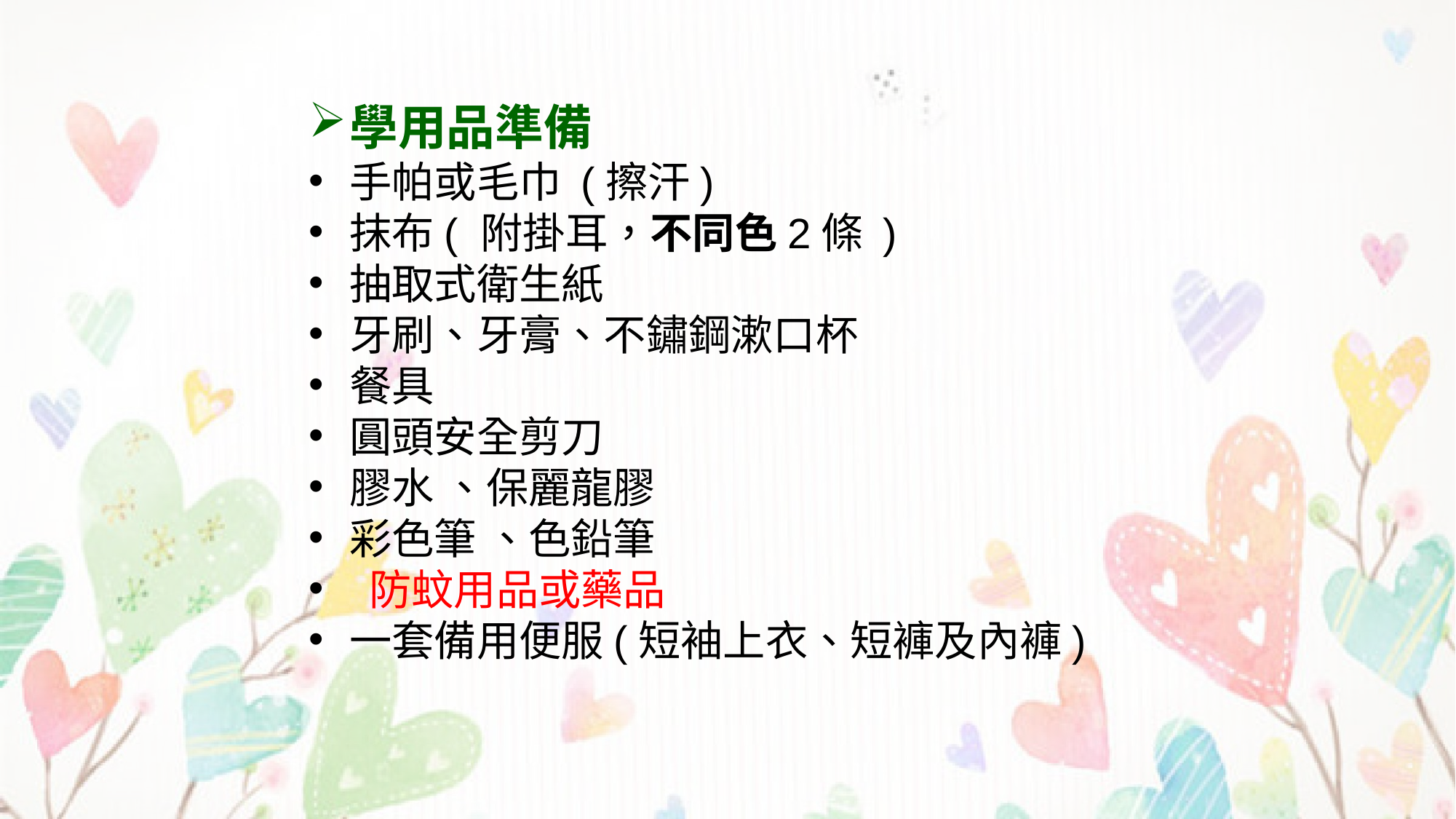

學用品準備
手帕或毛巾 (擦汗)
抹布( 附掛耳，不同色2條 )
抽取式衛生紙
牙刷、牙膏、不鏽鋼漱口杯
餐具
圓頭安全剪刀
膠水 、保麗龍膠
彩色筆 、色鉛筆
 防蚊用品或藥品
一套備用便服(短袖上衣、短褲及內褲)